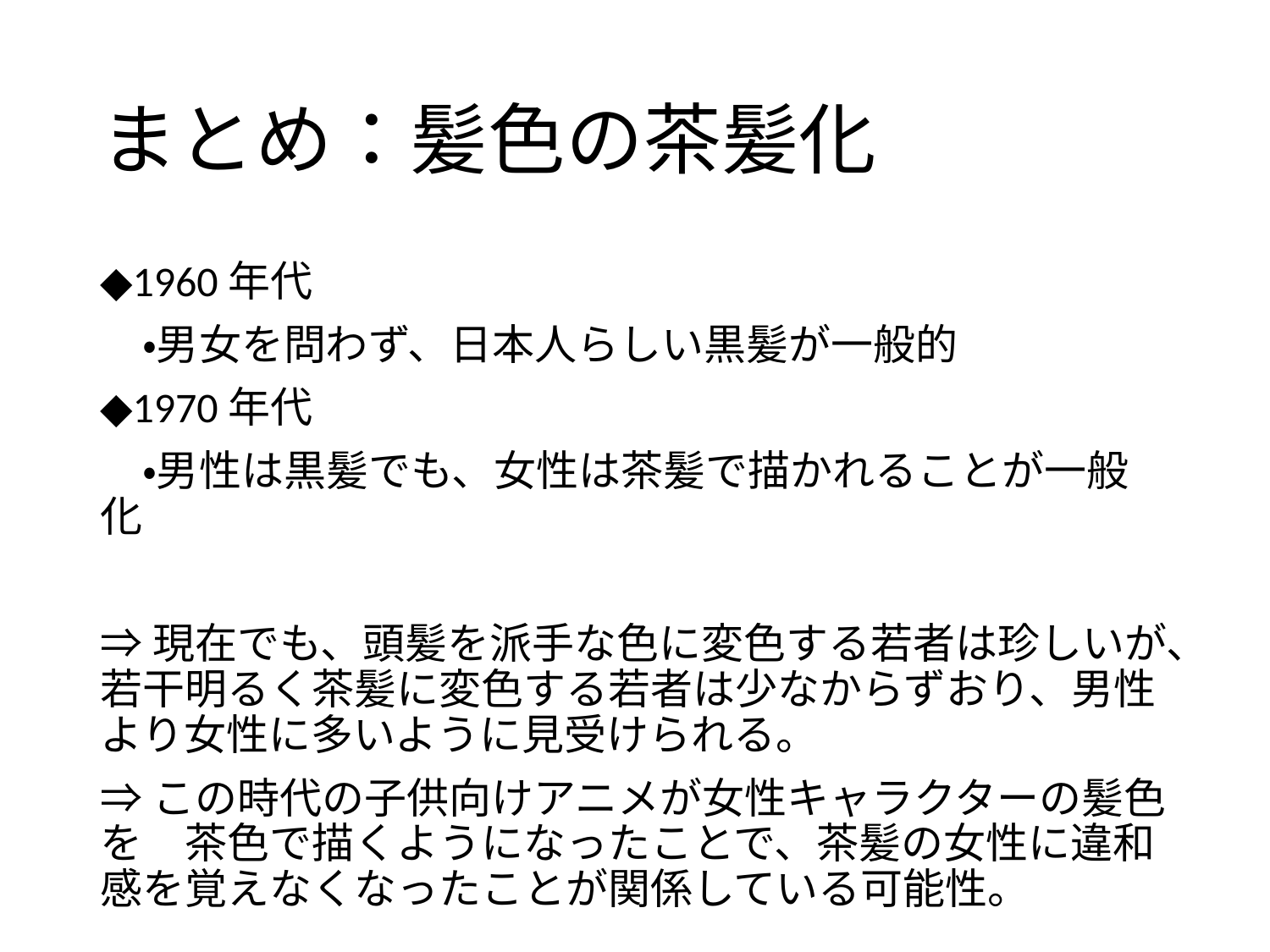

# まとめ：髪色の茶髪化
◆1960年代
　・男女を問わず、日本人らしい黒髪が一般的
◆1970年代
　・男性は黒髪でも、女性は茶髪で描かれることが一般化

⇒現在でも、頭髪を派手な色に変色する若者は珍しいが、若干明るく茶髪に変色する若者は少なからずおり、男性より女性に多いように見受けられる。
⇒この時代の子供向けアニメが女性キャラクターの髪色を　茶色で描くようになったことで、茶髪の女性に違和感を覚えなくなったことが関係している可能性。